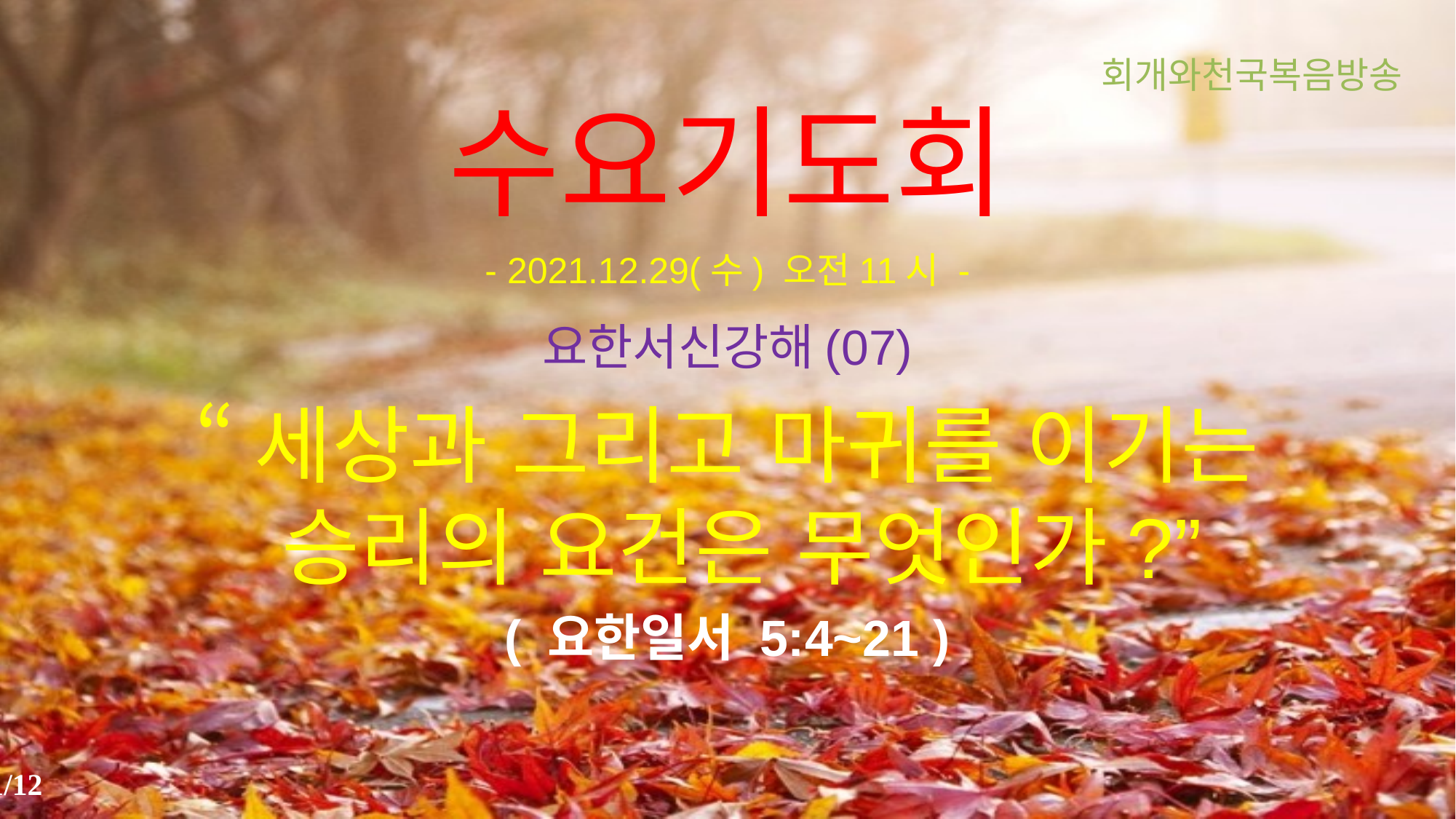

회개와천국복음방송
# 수요기도회
- 2021.12.29(수) 오전11시 -
요한서신강해(07)
“세상과 그리고 마귀를 이기는 승리의 요건은 무엇인가?”
( 요한일서 5:4~21 )